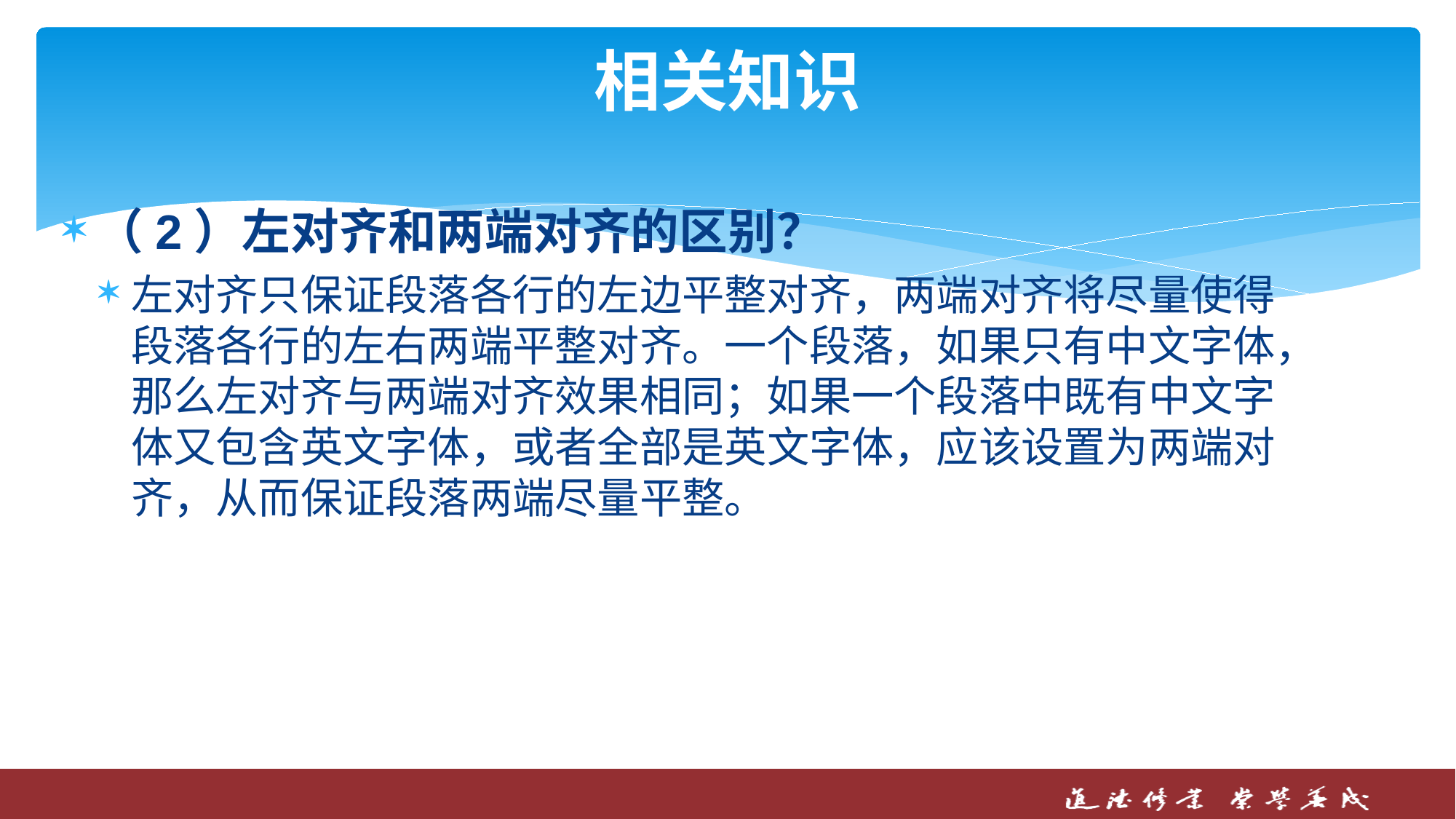

# 相关知识
（2）左对齐和两端对齐的区别？
左对齐只保证段落各行的左边平整对齐，两端对齐将尽量使得段落各行的左右两端平整对齐。一个段落，如果只有中文字体，那么左对齐与两端对齐效果相同；如果一个段落中既有中文字体又包含英文字体，或者全部是英文字体，应该设置为两端对齐，从而保证段落两端尽量平整。